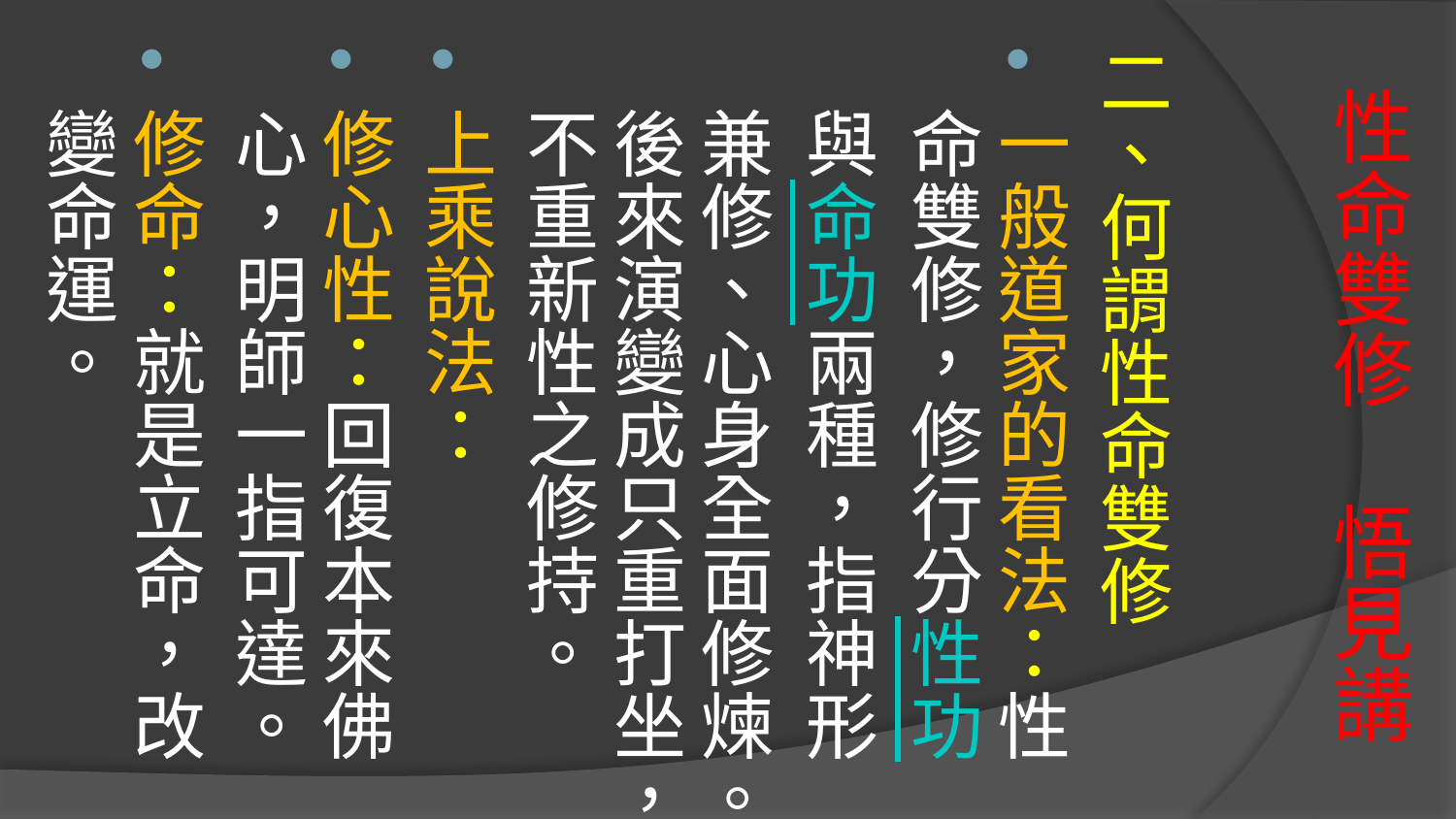

二、何謂性命雙修
一般道家的看法：性命雙修，修行分性功與命功兩種，指神形兼修、心身全面修煉。後來演變成只重打坐，不重新性之修持。
上乘說法：
修心性：回復本來佛心，明師一指可達。
修命：就是立命，改變命運。
# 性命雙修     悟見講